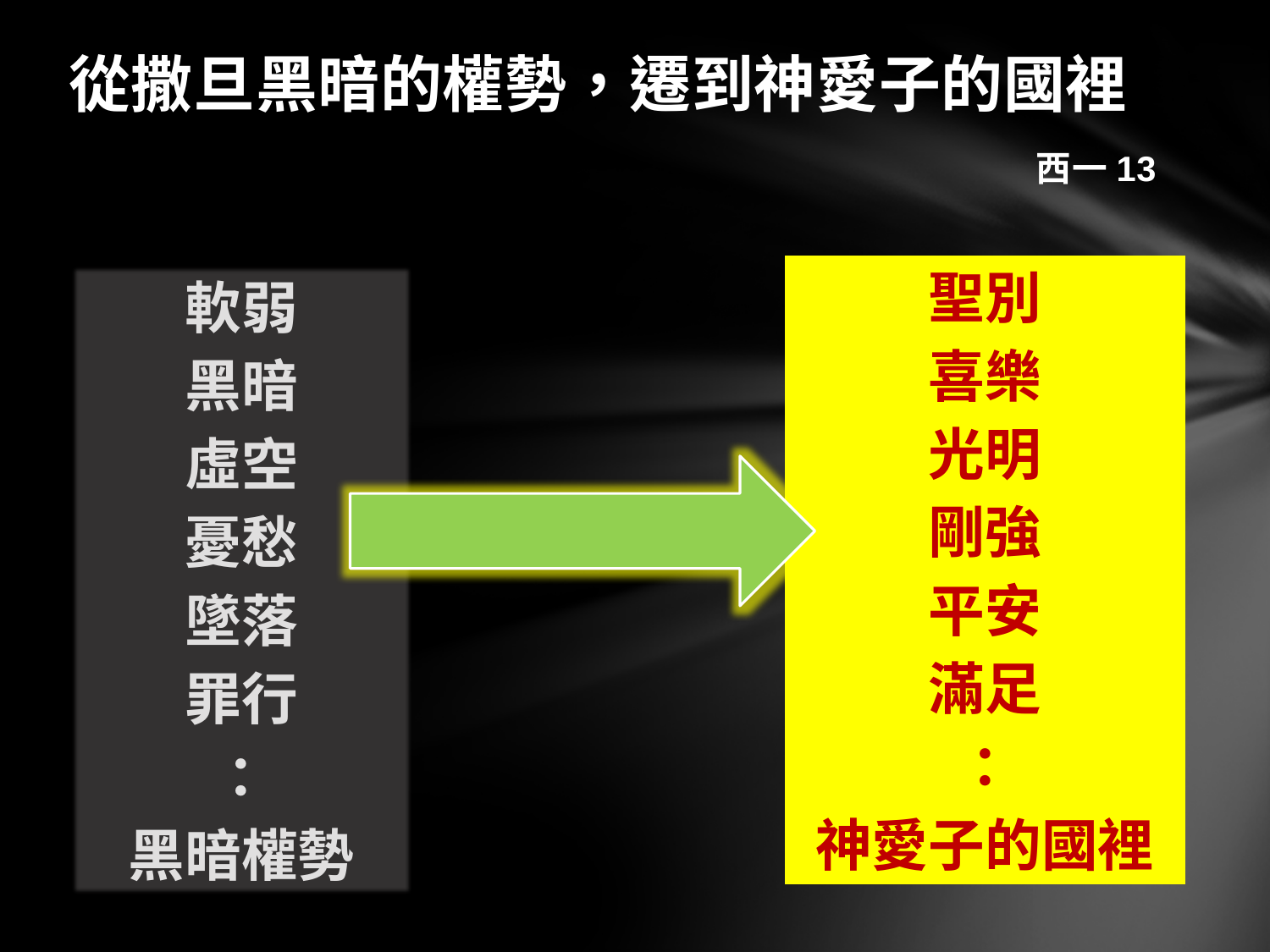

從撒旦黑暗的權勢，遷到神愛子的國裡     西一13
聖別
喜樂
光明
剛強
平安
滿足
：
神愛子的國裡
軟弱
黑暗
虛空
憂愁
墜落
罪行
：
黑暗權勢